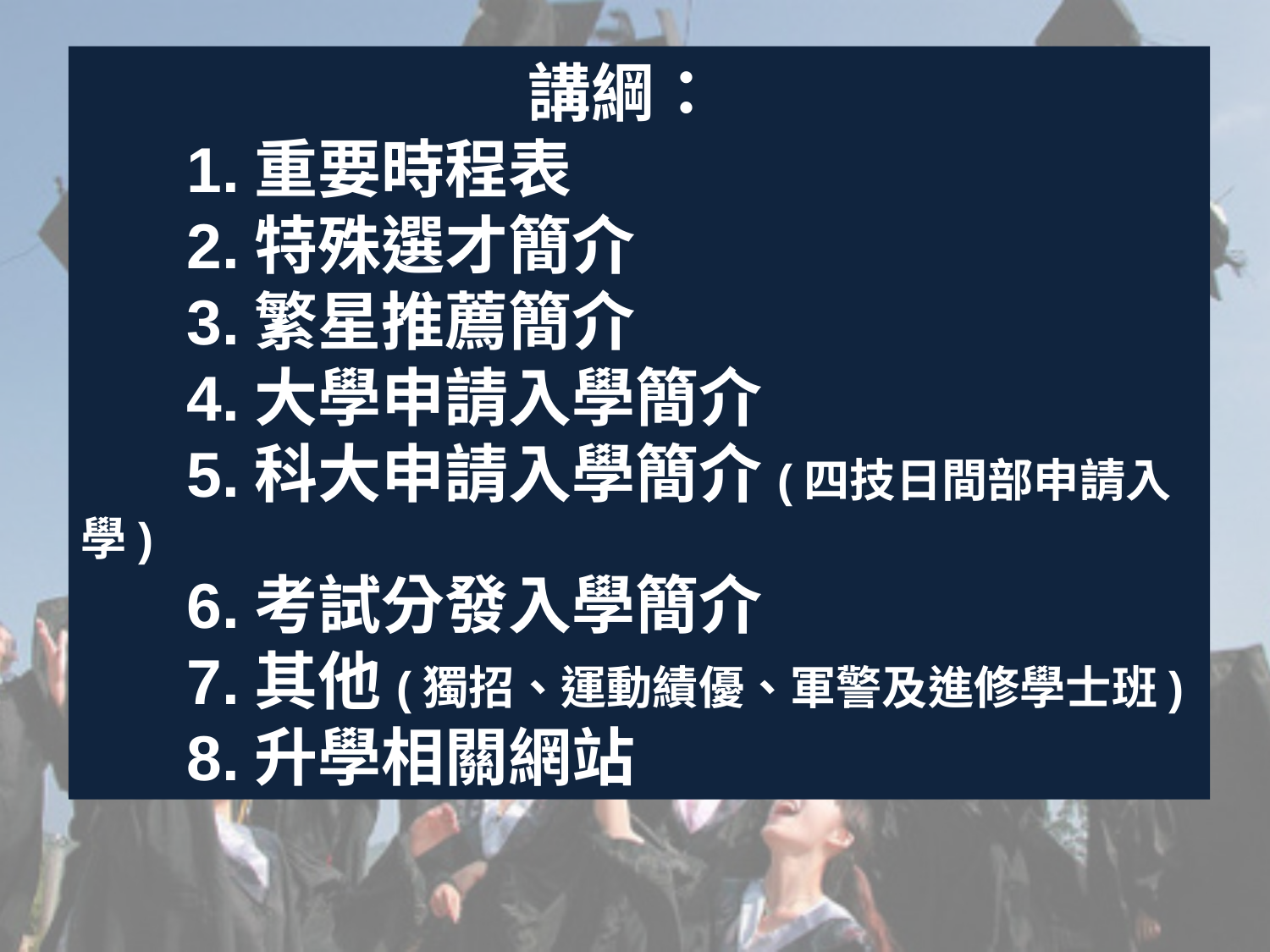

講綱：
      1.重要時程表
      2.特殊選才簡介
      3.繁星推薦簡介
      4.大學申請入學簡介
      5.科大申請入學簡介(四技日間部申請入學)
      6.考試分發入學簡介
      7.其他(獨招、運動績優、軍警及進修學士班)
      8.升學相關網站